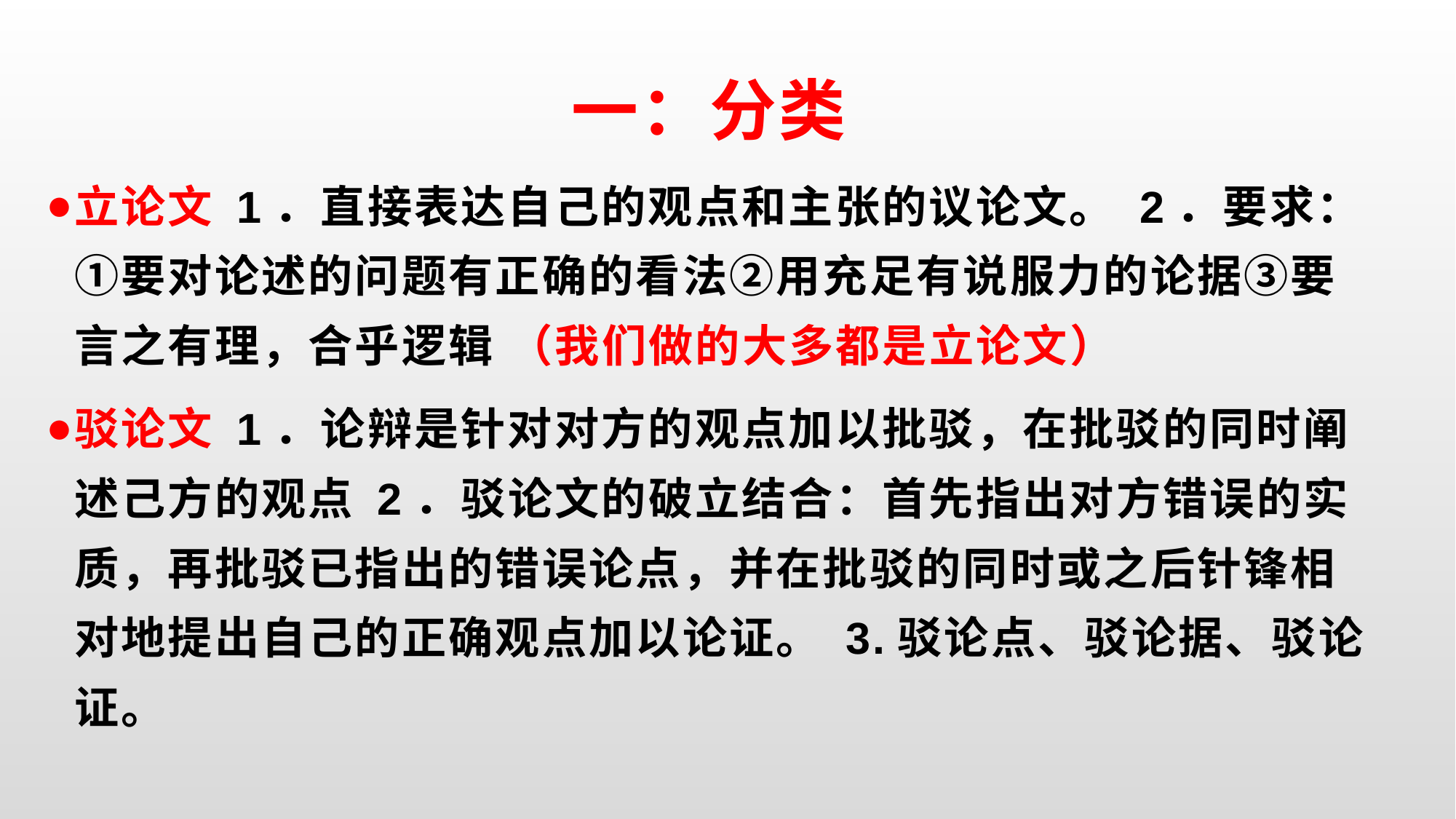

一：分类
立论文 1．直接表达自己的观点和主张的议论文。 2．要求：①要对论述的问题有正确的看法②用充足有说服力的论据③要言之有理，合乎逻辑 （我们做的大多都是立论文）
驳论文 1．论辩是针对对方的观点加以批驳，在批驳的同时阐述己方的观点 2．驳论文的破立结合：首先指出对方错误的实质，再批驳已指出的错误论点，并在批驳的同时或之后针锋相对地提出自己的正确观点加以论证。 3.驳论点、驳论据、驳论证。